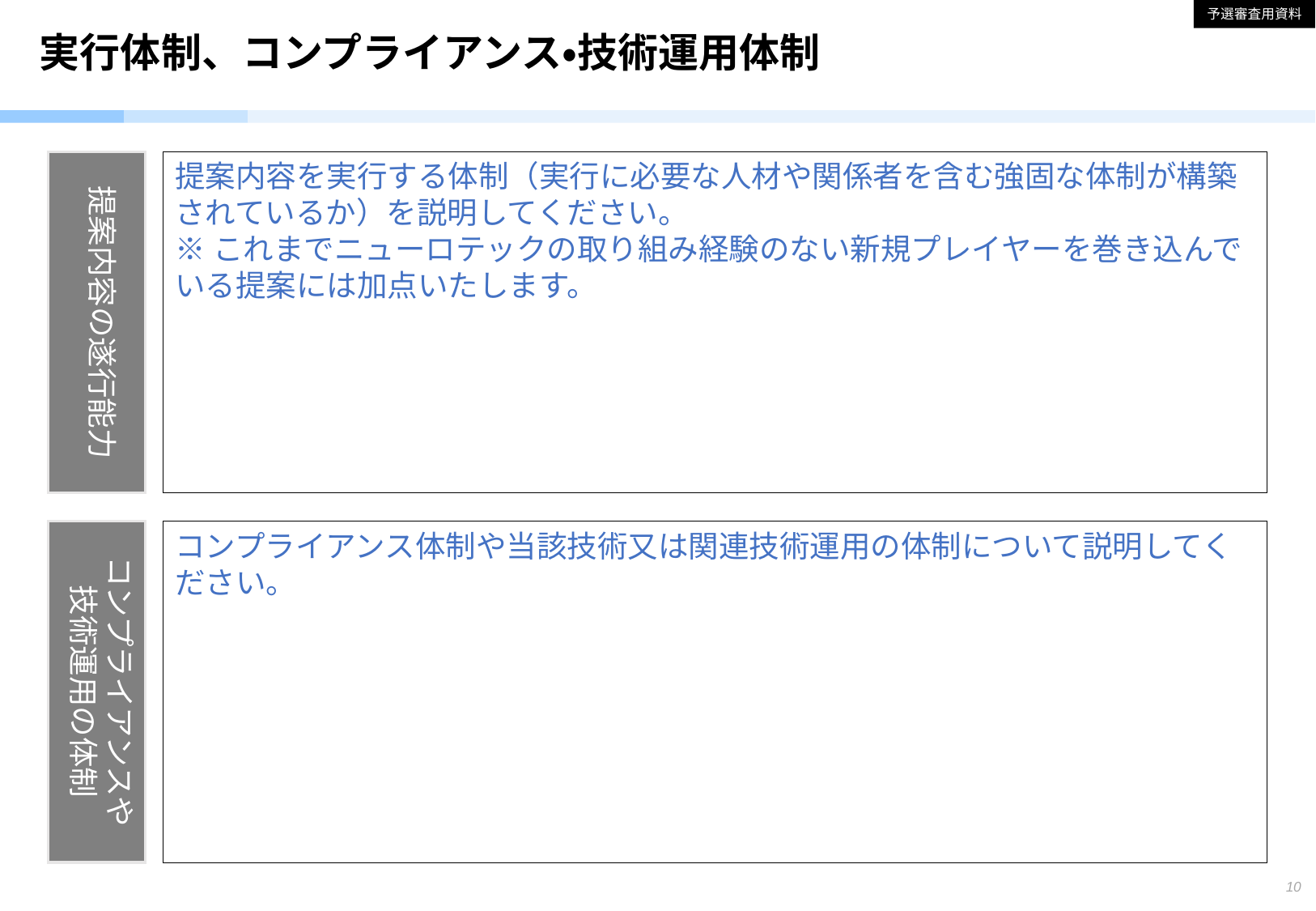

予選審査用資料
# 実行体制、コンプライアンス・技術運用体制

提案内容の遂行能力
提案内容を実行する体制（実行に必要な人材や関係者を含む強固な体制が構築されているか）を説明してください。
※これまでニューロテックの取り組み経験のない新規プレイヤーを巻き込んでいる提案には加点いたします。
コンプライアンスや
技術運用の体制

コンプライアンス体制や当該技術又は関連技術運用の体制について説明してください。
10